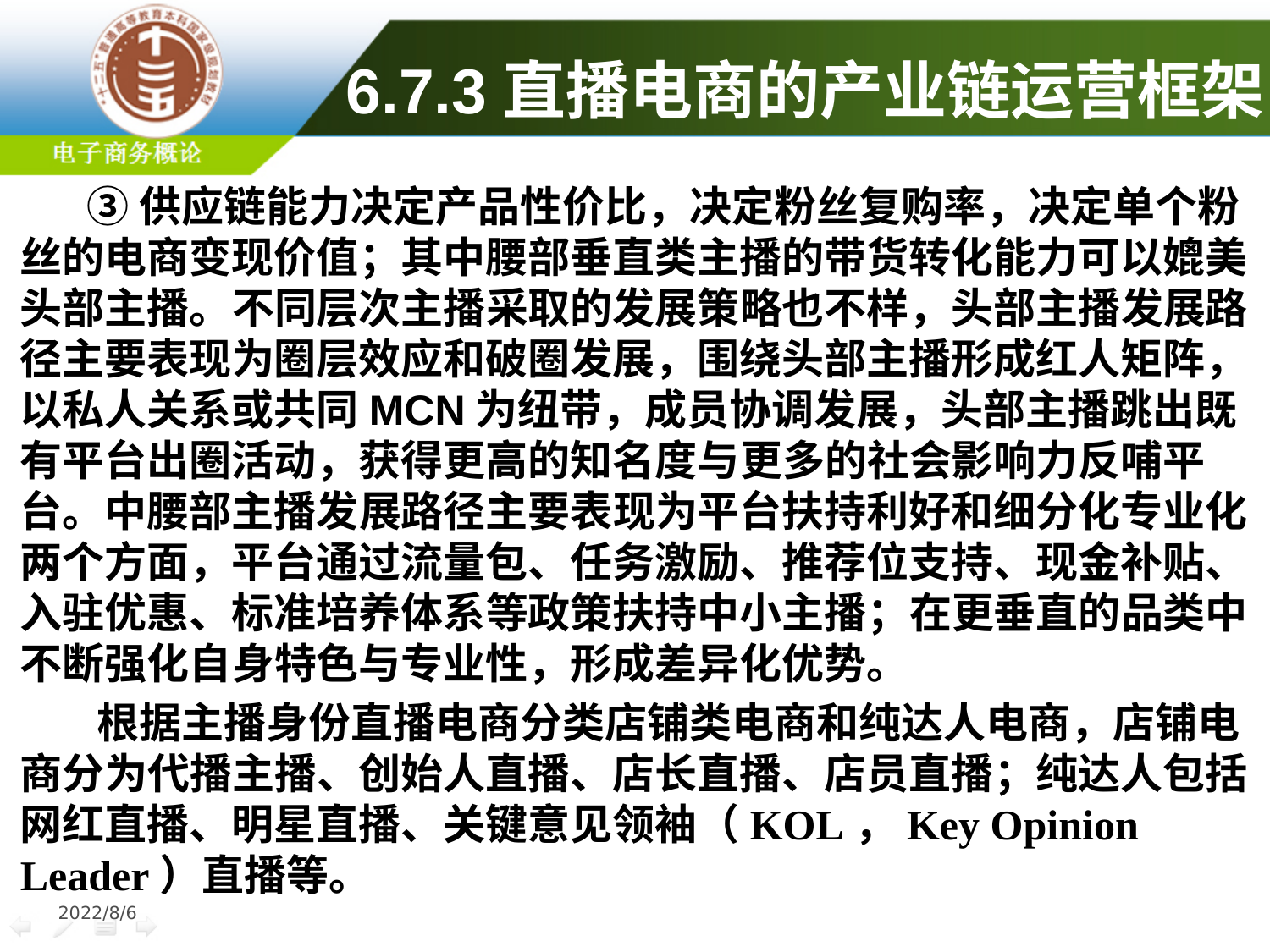

# 6.7.3直播电商的产业链运营框架
       ③供应链能力决定产品性价比，决定粉丝复购率，决定单个粉丝的电商变现价值；其中腰部垂直类主播的带货转化能力可以媲美头部主播。不同层次主播采取的发展策略也不样，头部主播发展路径主要表现为圈层效应和破圈发展，围绕头部主播形成红人矩阵，以私人关系或共同MCN为纽带，成员协调发展，头部主播跳出既有平台出圈活动，获得更高的知名度与更多的社会影响力反哺平台。中腰部主播发展路径主要表现为平台扶持利好和细分化专业化两个方面，平台通过流量包、任务激励、推荐位支持、现金补贴、入驻优惠、标准培养体系等政策扶持中小主播；在更垂直的品类中不断强化自身特色与专业性，形成差异化优势。
       根据主播身份直播电商分类店铺类电商和纯达人电商，店铺电商分为代播主播、创始人直播、店长直播、店员直播；纯达人包括网红直播、明星直播、关键意见领袖（KOL，Key Opinion Leader）直播等。
2022/8/6